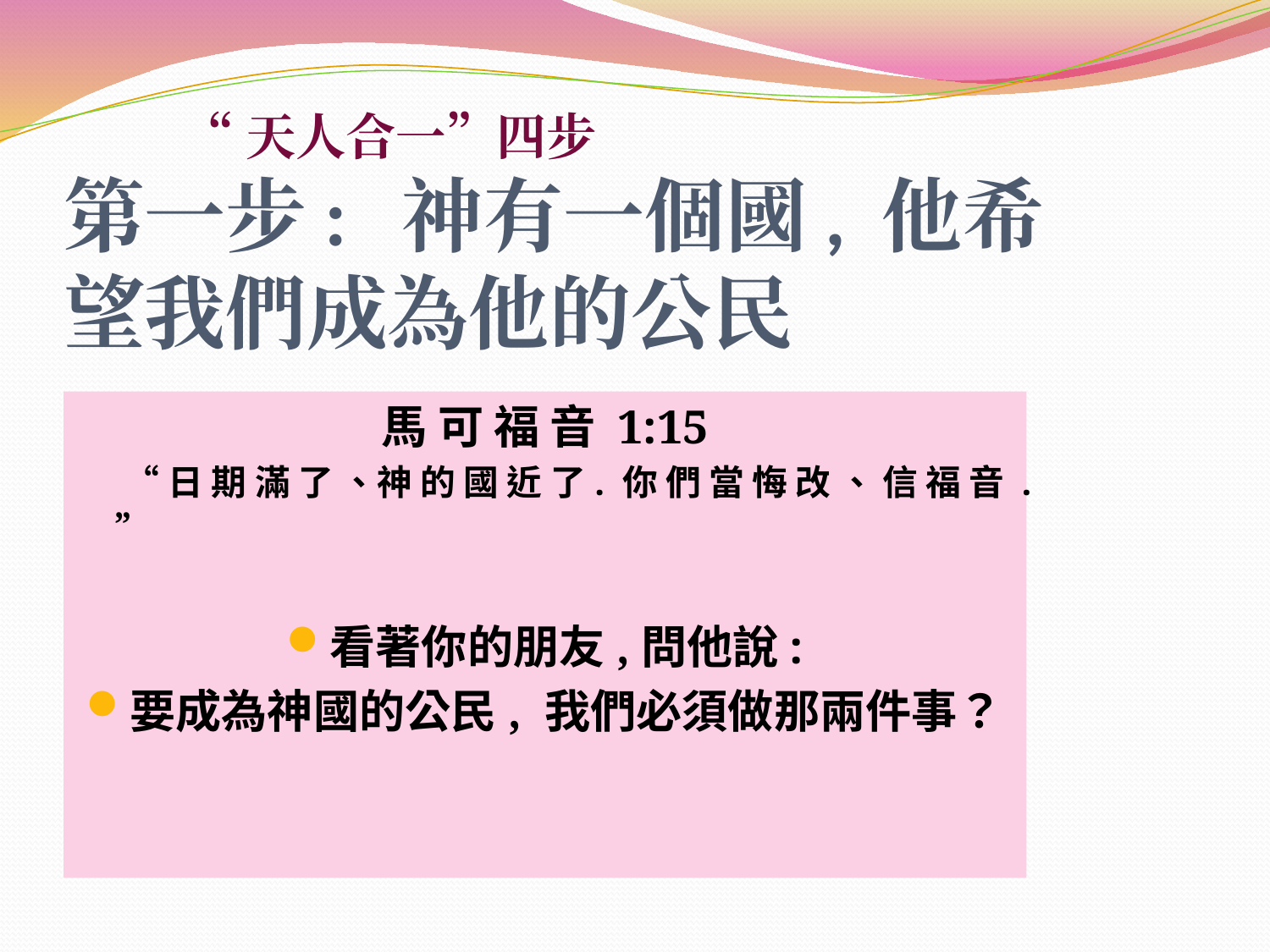

# “天人合一”四步 第一步:  神有一個國, 他希望我們成為他的公民
馬 可 福 音 1:15
      “日 期 滿 了 、神 的 國 近 了. 你 們 當 悔 改 、 信 福 音 .”

看著你的朋友,問他說:
要成為神國的公民, 我們必須做那兩件事？